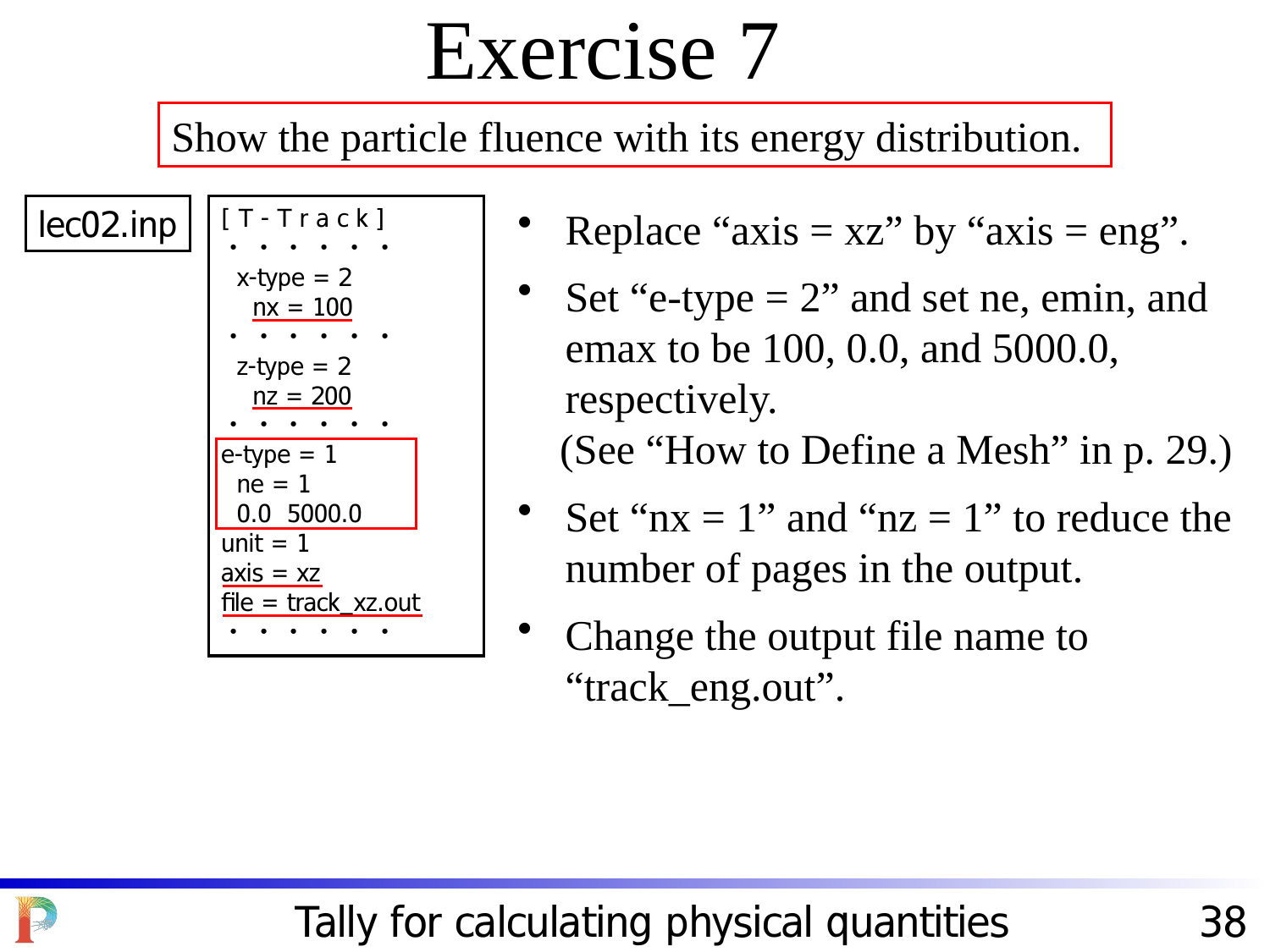

Exercise 7
Show the particle fluence with its energy distribution.
lec02.inp
[ T - T r a c k ]
・ ・ ・ ・ ・ ・
  x-type = 2
    nx = 100
・ ・ ・ ・ ・ ・
  z-type = 2
    nz = 200
・ ・ ・ ・ ・ ・
e-type = 1
  ne = 1
  0.0  5000.0
unit = 1
axis = xz
file = track_xz.out
・ ・ ・ ・ ・ ・
Replace “axis = xz” by “axis = eng”.

Set “e-type = 2” and set ne, emin, and emax to be 100, 0.0, and 5000.0, respectively.
    (See “How to Define a Mesh” in p. 29.)

Set “nx = 1” and “nz = 1” to reduce the number of pages in the output.

Change the output file name to “track_eng.out”.

Tally for calculating physical quantities